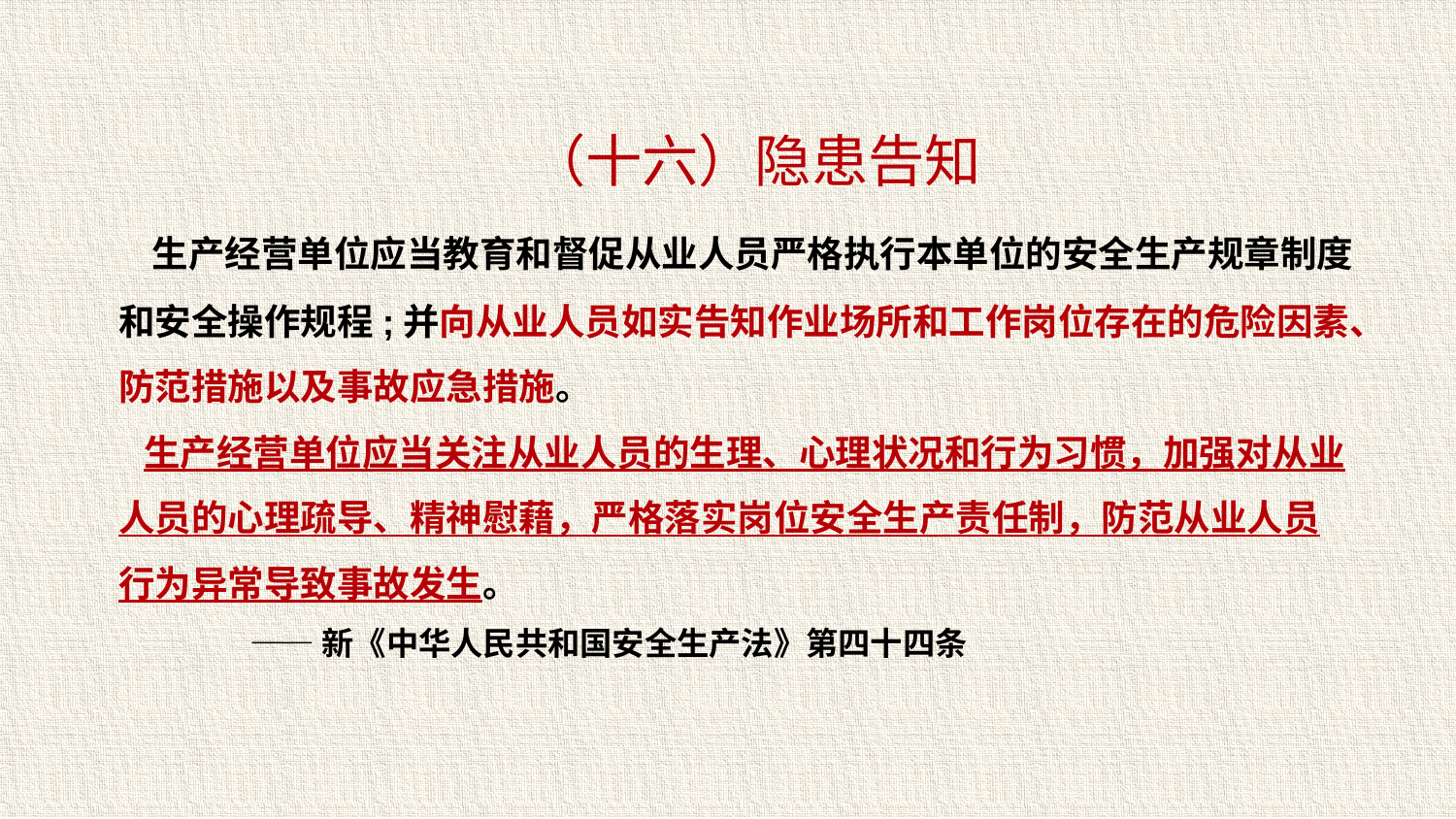

（十六）隐患告知
  生产经营单位应当教育和督促从业人员严格执行本单位的安全生产规章制度和安全操作规程;并向从业人员如实告知作业场所和工作岗位存在的危险因素、防范措施以及事故应急措施。
  生产经营单位应当关注从业人员的生理、心理状况和行为习惯，加强对从业人员的心理疏导、精神慰藉，严格落实岗位安全生产责任制，防范从业人员行为异常导致事故发生。
                  ——新《中华人民共和国安全生产法》第四十四条